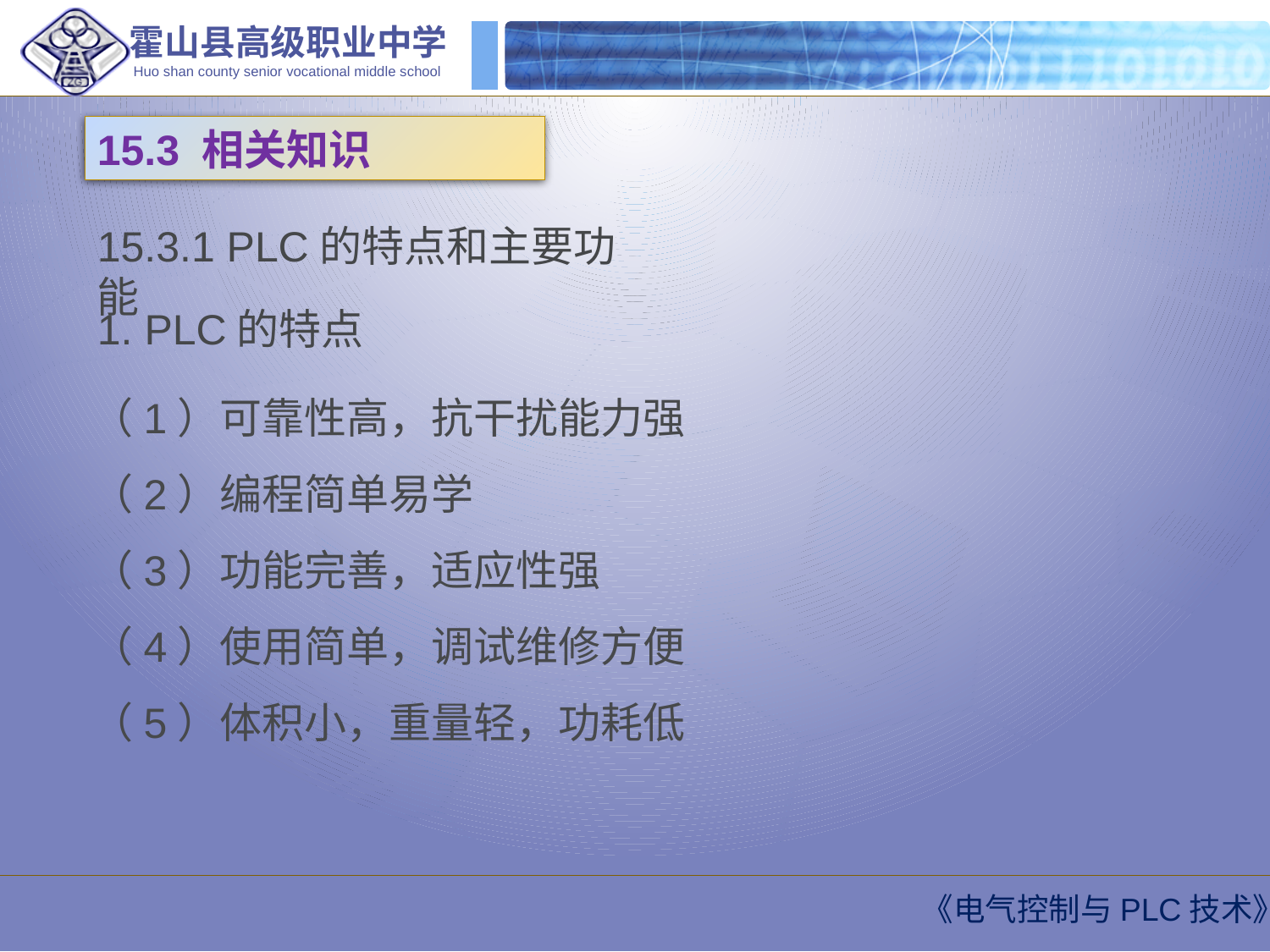

15.3 相关知识
15.3.1 PLC的特点和主要功能
1. PLC的特点
（1）可靠性高，抗干扰能力强
（2）编程简单易学
（3）功能完善，适应性强
（4）使用简单，调试维修方便
（5）体积小，重量轻，功耗低